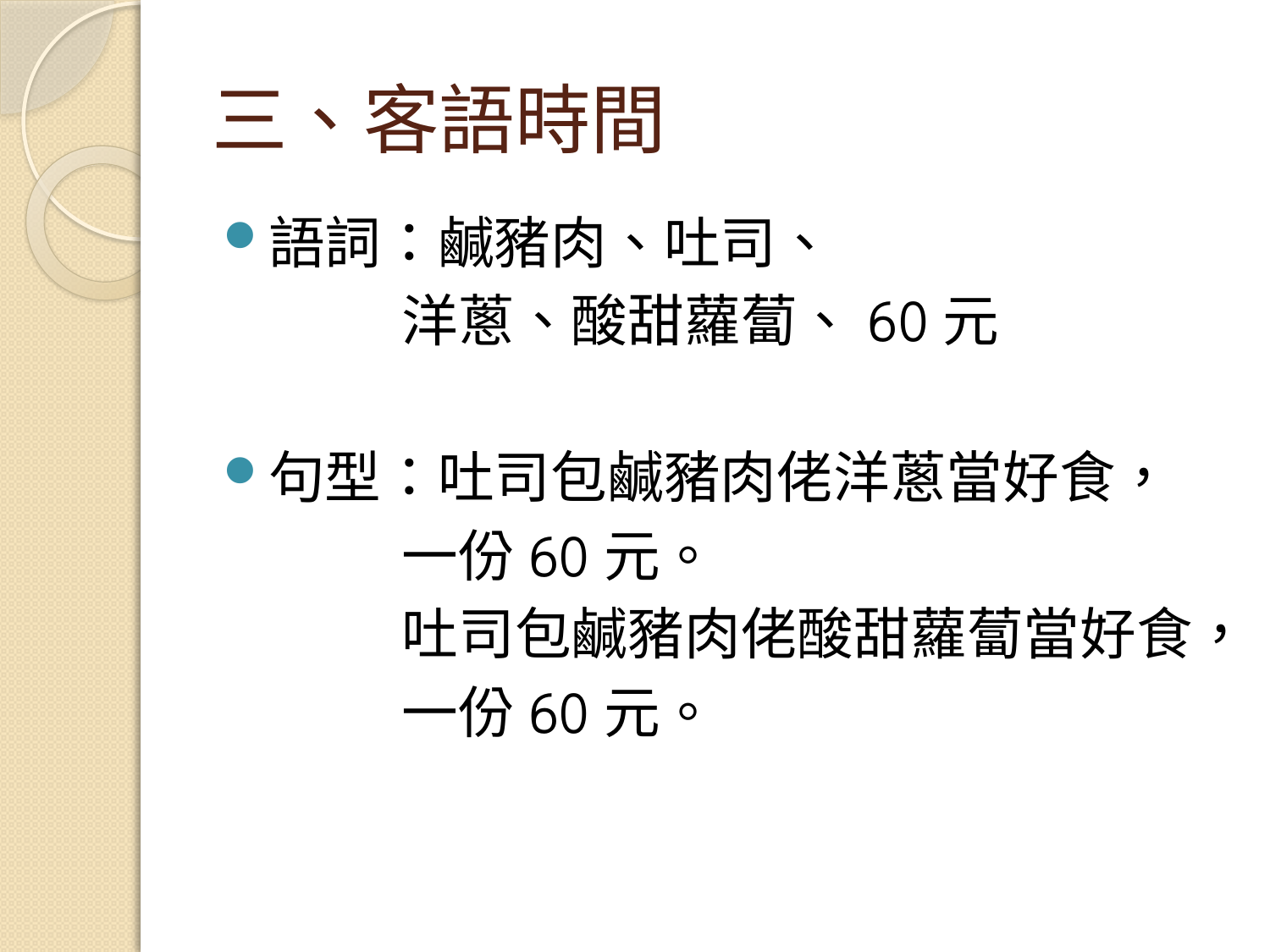

# 三、客語時間
語詞：鹹豬肉、吐司、
             洋蔥、酸甜蘿蔔、60元

句型：吐司包鹹豬肉佬洋蔥當好食，
             一份60元。
             吐司包鹹豬肉佬酸甜蘿蔔當好食，
             一份60元。